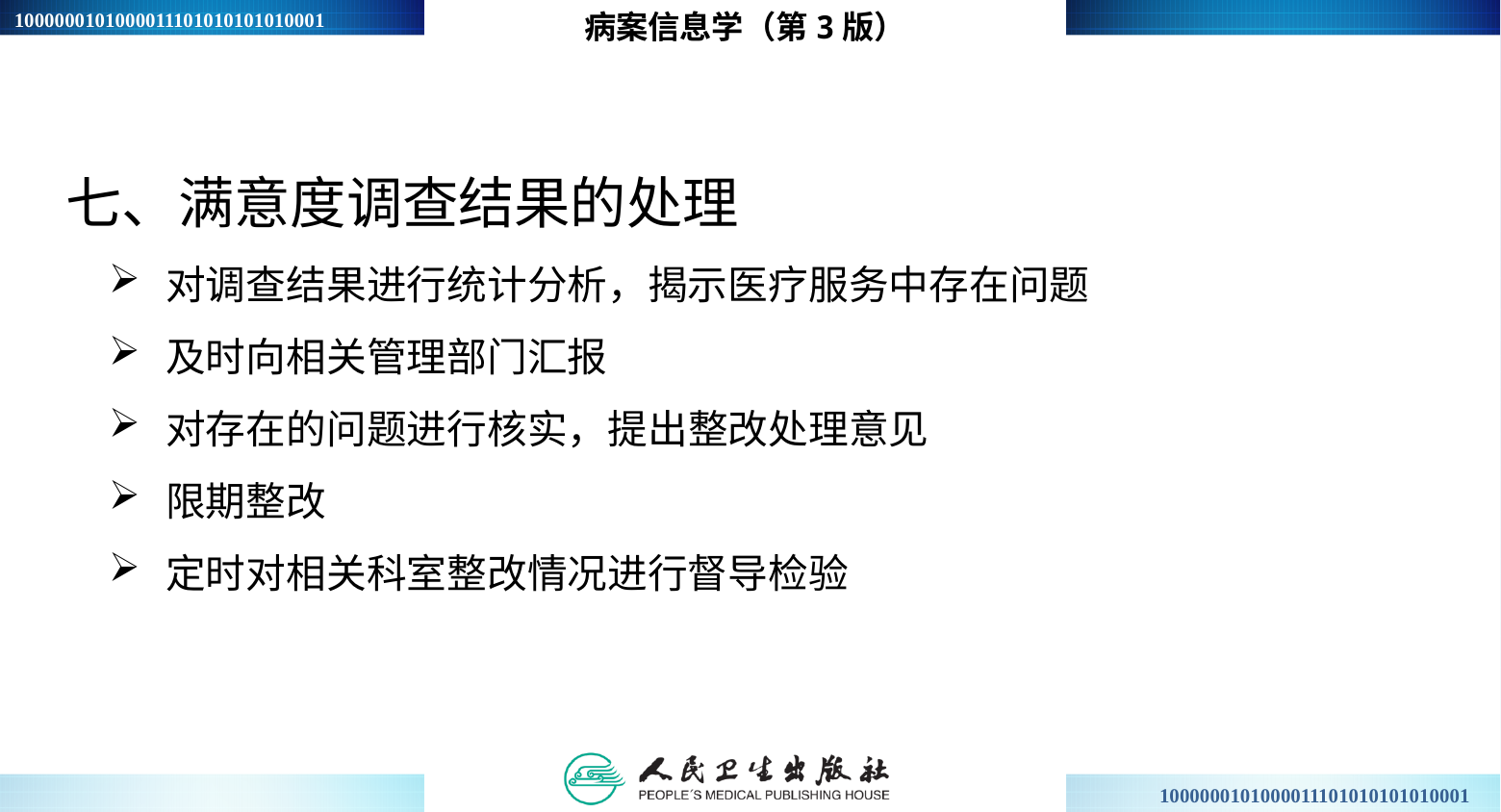

病案信息学（第3版）
七、满意度调查结果的处理
对调查结果进行统计分析，揭示医疗服务中存在问题
及时向相关管理部门汇报
对存在的问题进行核实，提出整改处理意见
限期整改
定时对相关科室整改情况进行督导检验